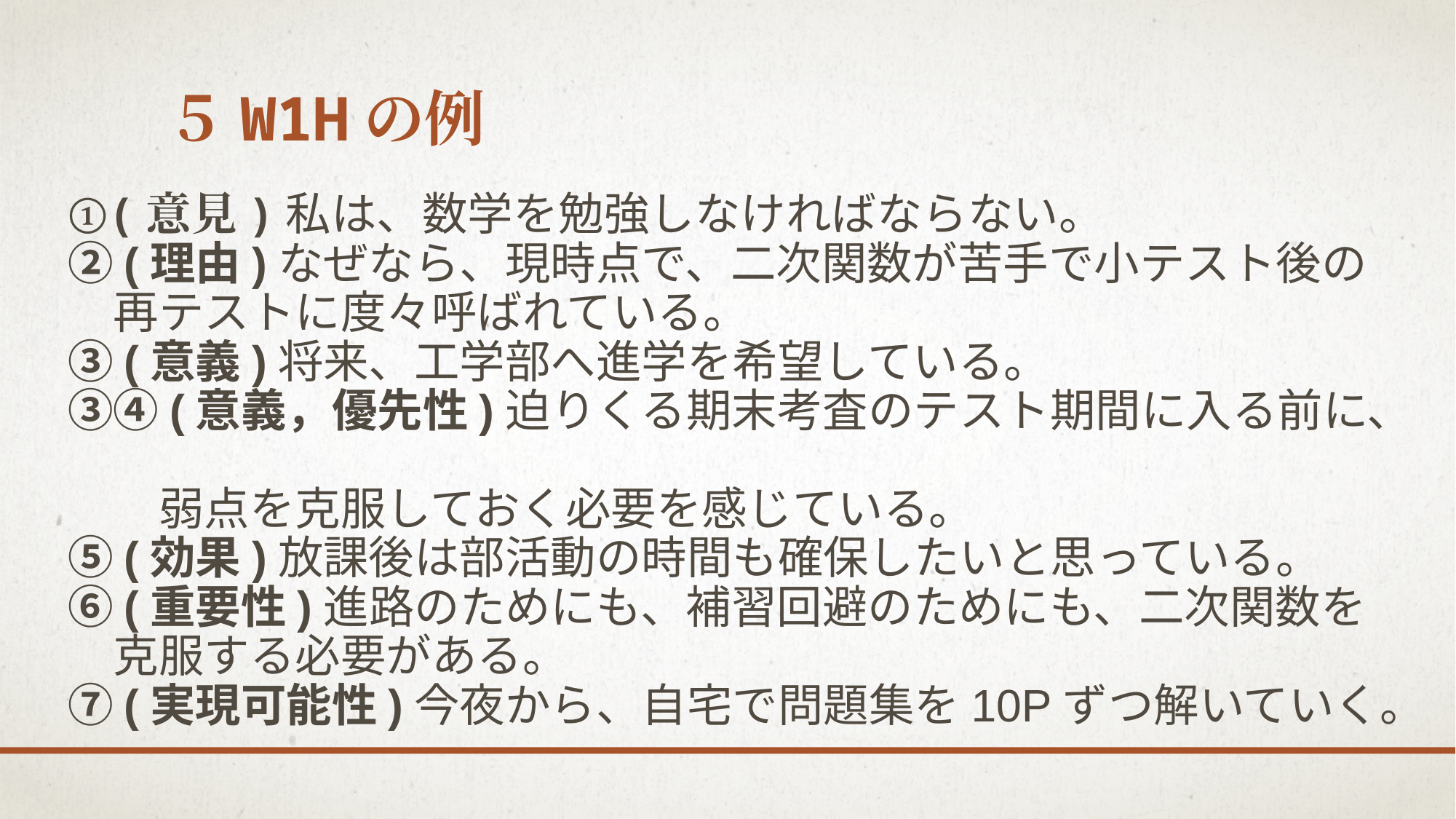

# ５W1Hの例
①(意見)私は、数学を勉強しなければならない。
②(理由)なぜなら、現時点で、二次関数が苦手で小テスト後の
　再テストに度々呼ばれている。
③(意義)将来、工学部へ進学を希望している。
③④(意義，優先性)迫りくる期末考査のテスト期間に入る前に、
　　弱点を克服しておく必要を感じている。
⑤(効果)放課後は部活動の時間も確保したいと思っている。
⑥(重要性)進路のためにも、補習回避のためにも、二次関数を
　克服する必要がある。
⑦(実現可能性)今夜から、自宅で問題集を10Pずつ解いていく。